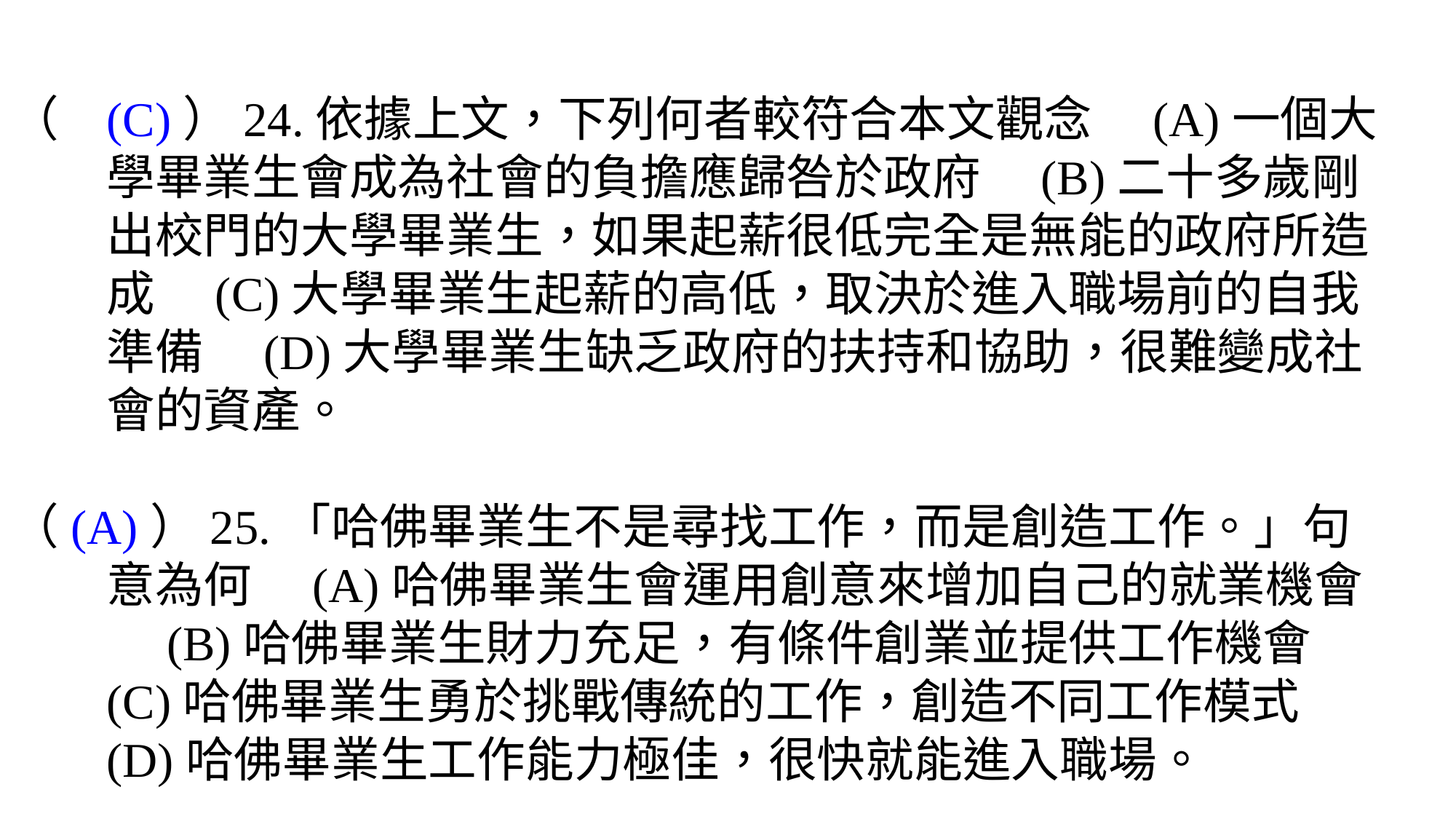

（	(C)）24.依據上文，下列何者較符合本文觀念　(A)一個大學畢業生會成為社會的負擔應歸咎於政府　(B)二十多歲剛出校門的大學畢業生，如果起薪很低完全是無能的政府所造成　(C)大學畢業生起薪的高低，取決於進入職場前的自我準備　(D)大學畢業生缺乏政府的扶持和協助，很難變成社會的資產。

（(A)）25.「哈佛畢業生不是尋找工作，而是創造工作。」句意為何　(A)哈佛畢業生會運用創意來增加自己的就業機會　(B)哈佛畢業生財力充足，有條件創業並提供工作機會　(C)哈佛畢業生勇於挑戰傳統的工作，創造不同工作模式　(D)哈佛畢業生工作能力極佳，很快就能進入職場。